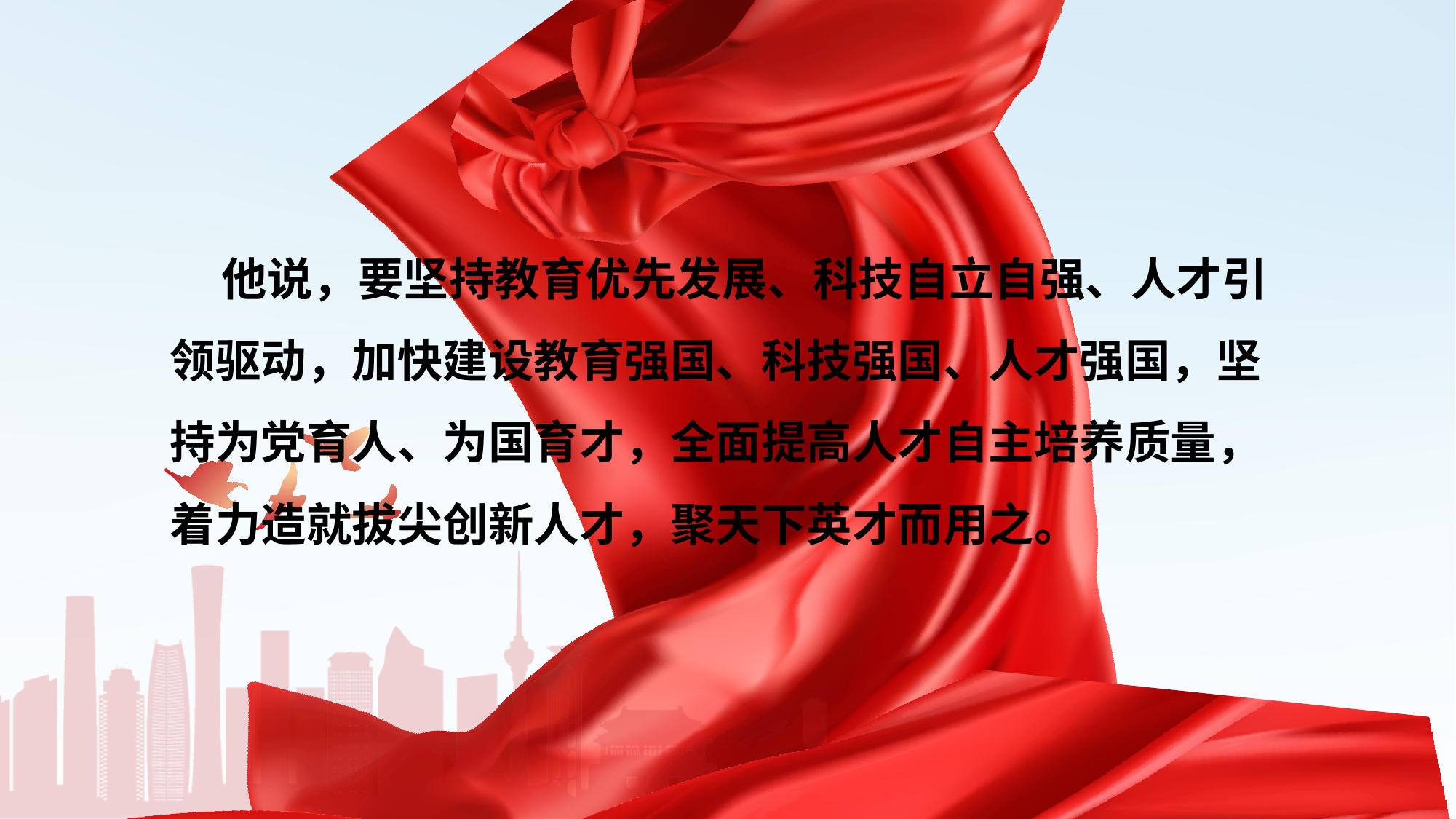

他说，要坚持教育优先发展、科技自立自强、人才引领驱动，加快建设教育强国、科技强国、人才强国，坚持为党育人、为国育才，全面提高人才自主培养质量，着力造就拔尖创新人才，聚天下英才而用之。